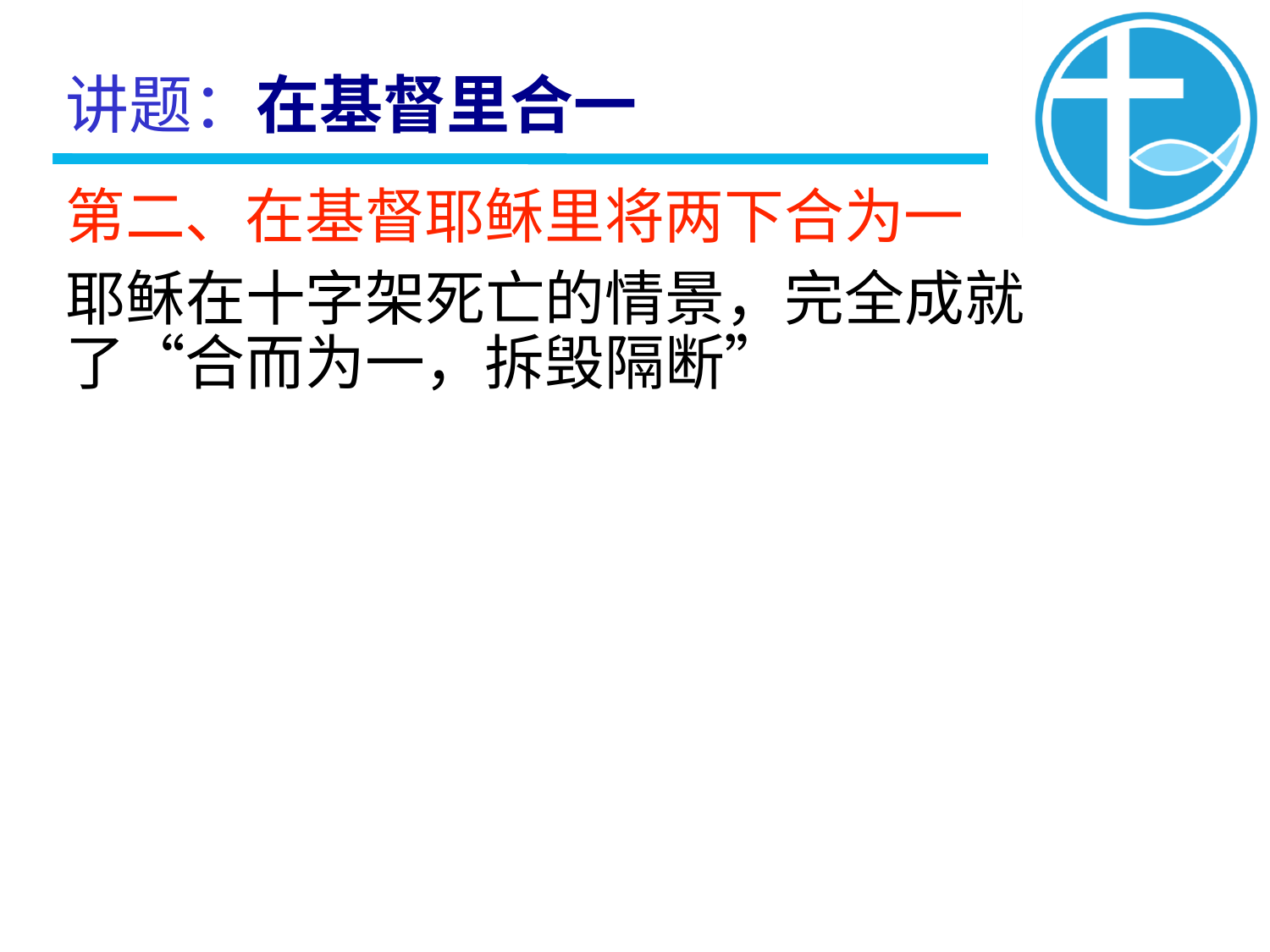

讲题：在基督里合一
第二、在基督耶稣里将两下合为一
耶稣在十字架死亡的情景，完全成就了“合而为一，拆毁隔断”